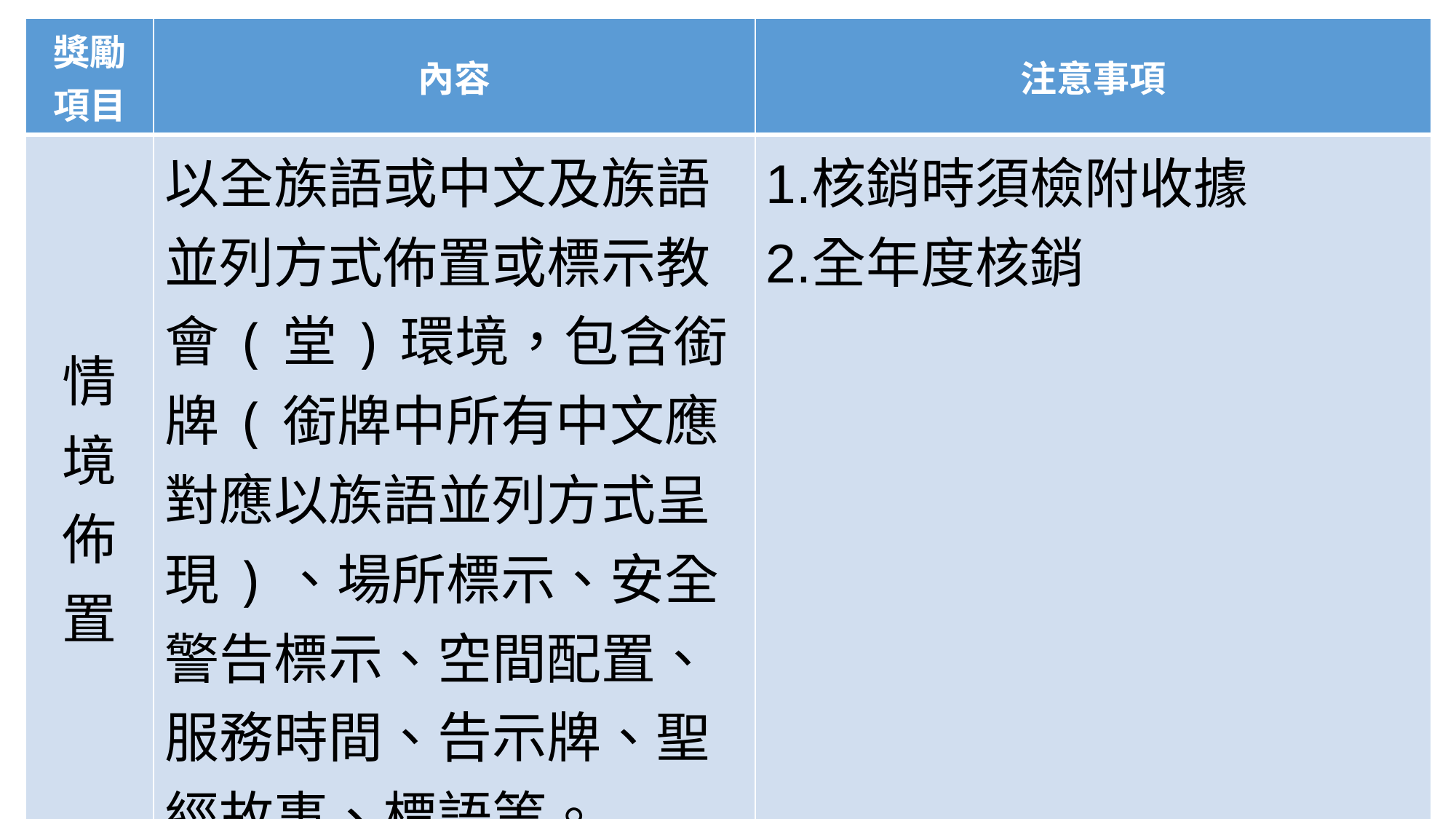

| 獎勵項目 | 內容 | 注意事項 |
| --- | --- | --- |
| 情境佈置 | 以全族語或中文及族語並列方式佈置或標示教會(堂)環境，包含銜牌(銜牌中所有中文應對應以族語並列方式呈現)、場所標示、安全警告標示、空間配置、服務時間、告示牌、聖經故事、標語等。 | 核銷時須檢附收據 全年度核銷 |